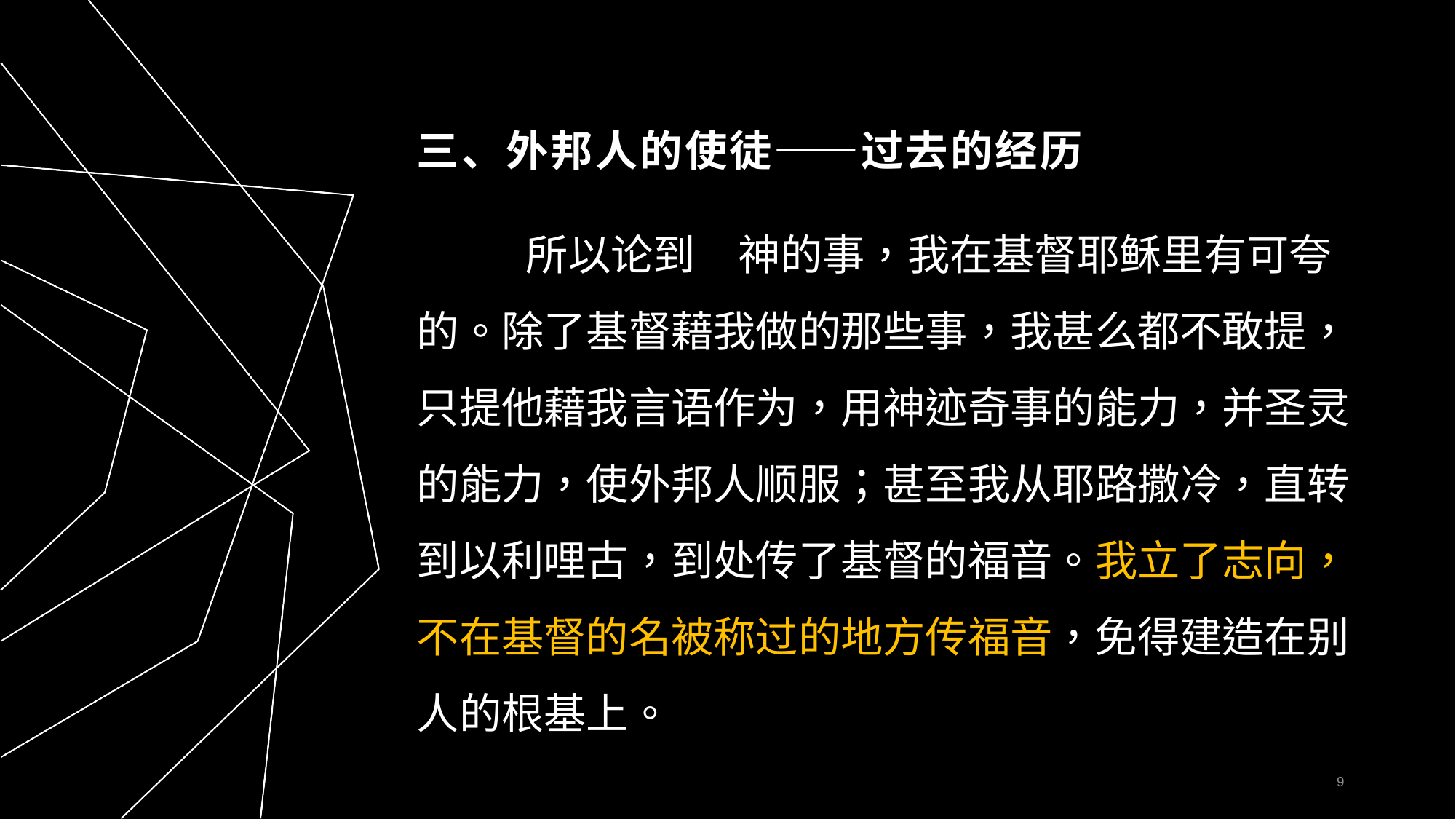

# 三、外邦人的使徒——过去的经历
	所以论到　神的事，我在基督耶稣里有可夸的。除了基督藉我做的那些事，我甚么都不敢提，只提他藉我言语作为，用神迹奇事的能力，并圣灵的能力，使外邦人顺服；甚至我从耶路撒冷，直转到以利哩古，到处传了基督的福音。我立了志向，不在基督的名被称过的地方传福音，免得建造在别人的根基上。
9